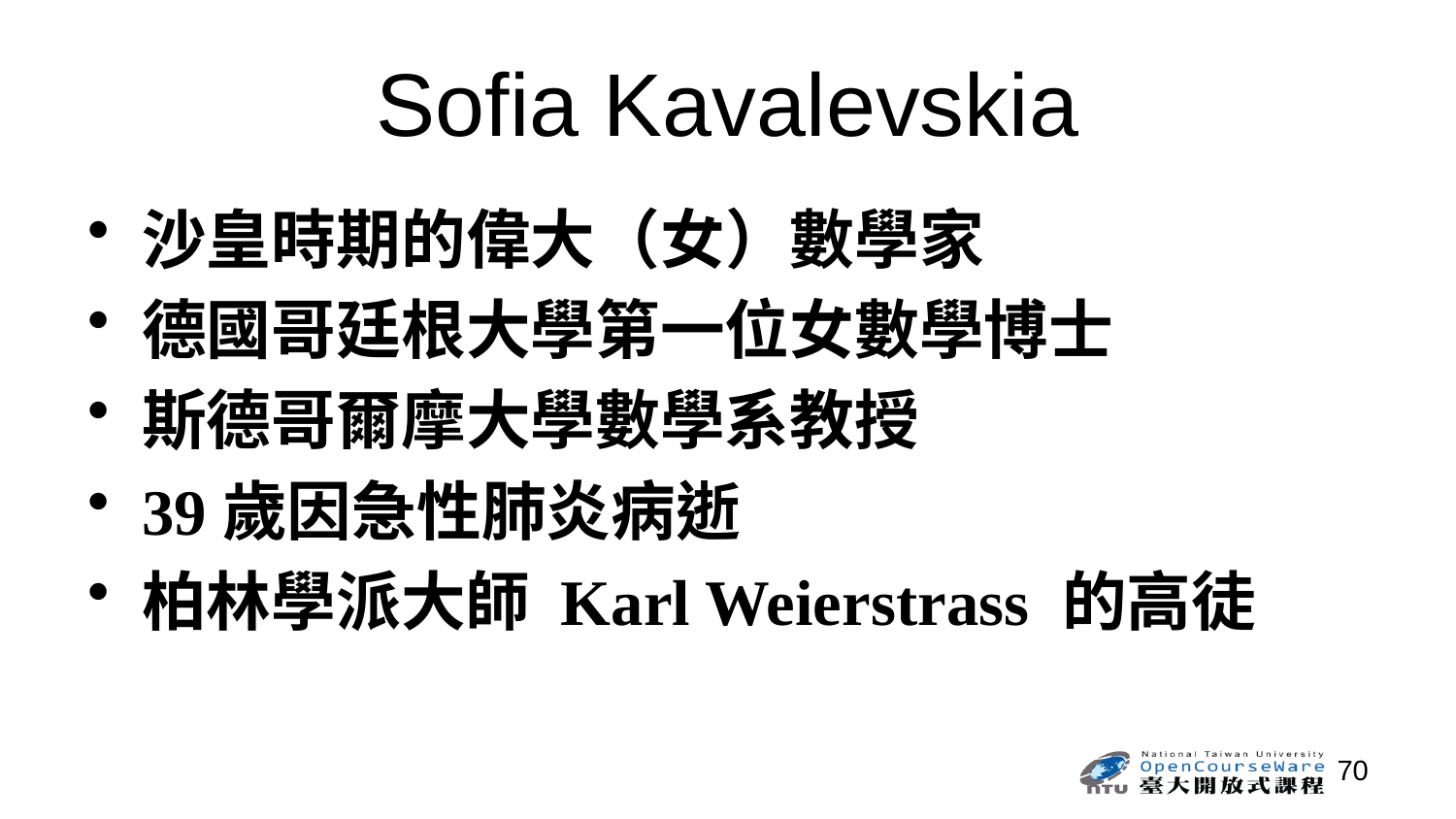

# Sofia Kavalevskia
沙皇時期的偉大（女）數學家
德國哥廷根大學第一位女數學博士
斯德哥爾摩大學數學系教授
39歲因急性肺炎病逝
柏林學派大師 Karl Weierstrass 的高徒

70